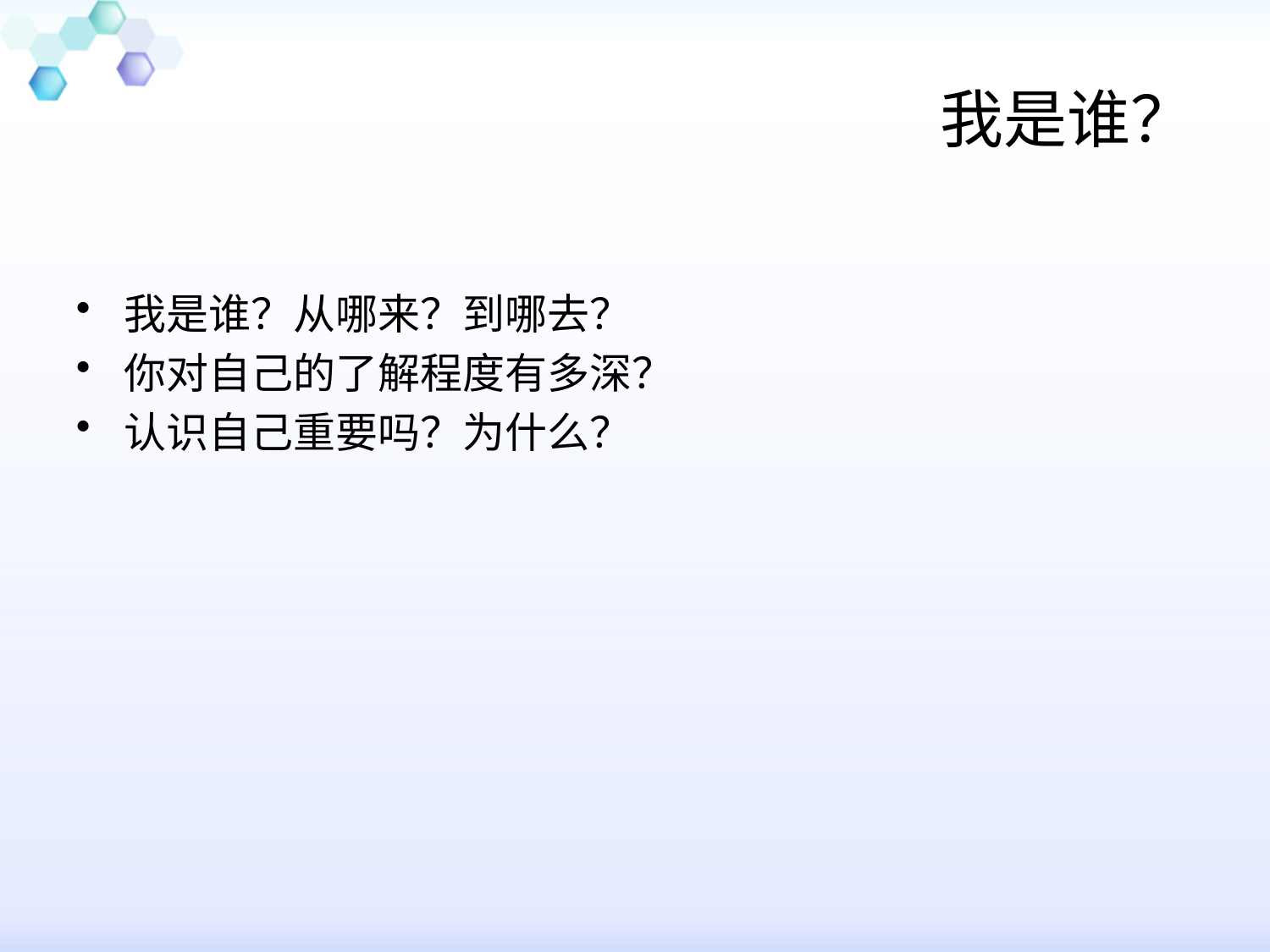

# 我是谁？

我是谁？从哪来？到哪去？
你对自己的了解程度有多深？
认识自己重要吗？为什么？